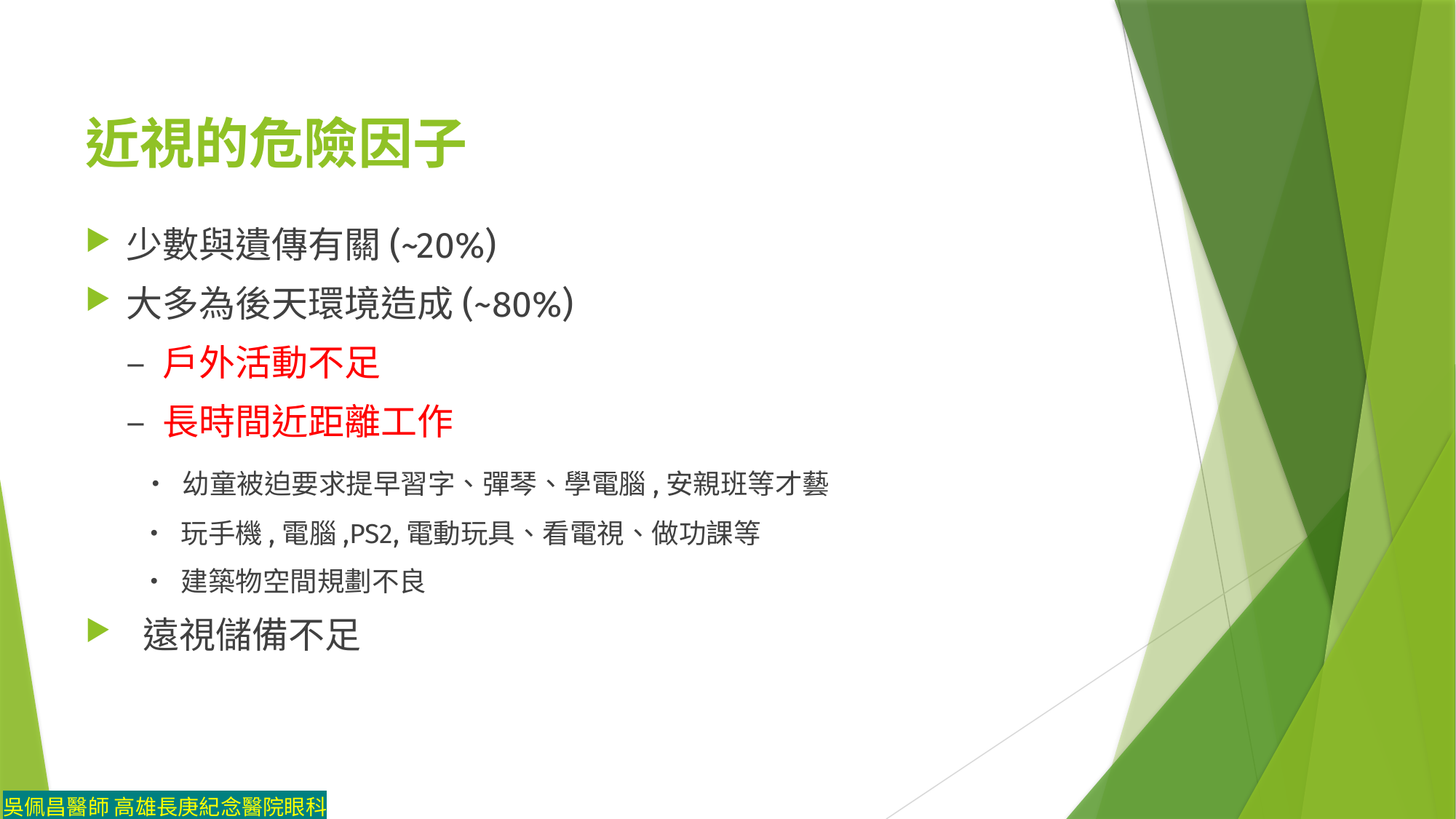

# 近視的危險因子
少數與遺傳有關(~20%)
大多為後天環境造成(~80%)
     – 戶外活動不足
     – 長時間近距離工作
       • 幼童被迫要求提早習字、彈琴、學電腦,安親班等才藝
         • 玩手機,電腦,PS2,電動玩具、看電視、做功課等
         • 建築物空間規劃不良
 遠視儲備不足
吳佩昌醫師 高雄長庚紀念醫院眼科